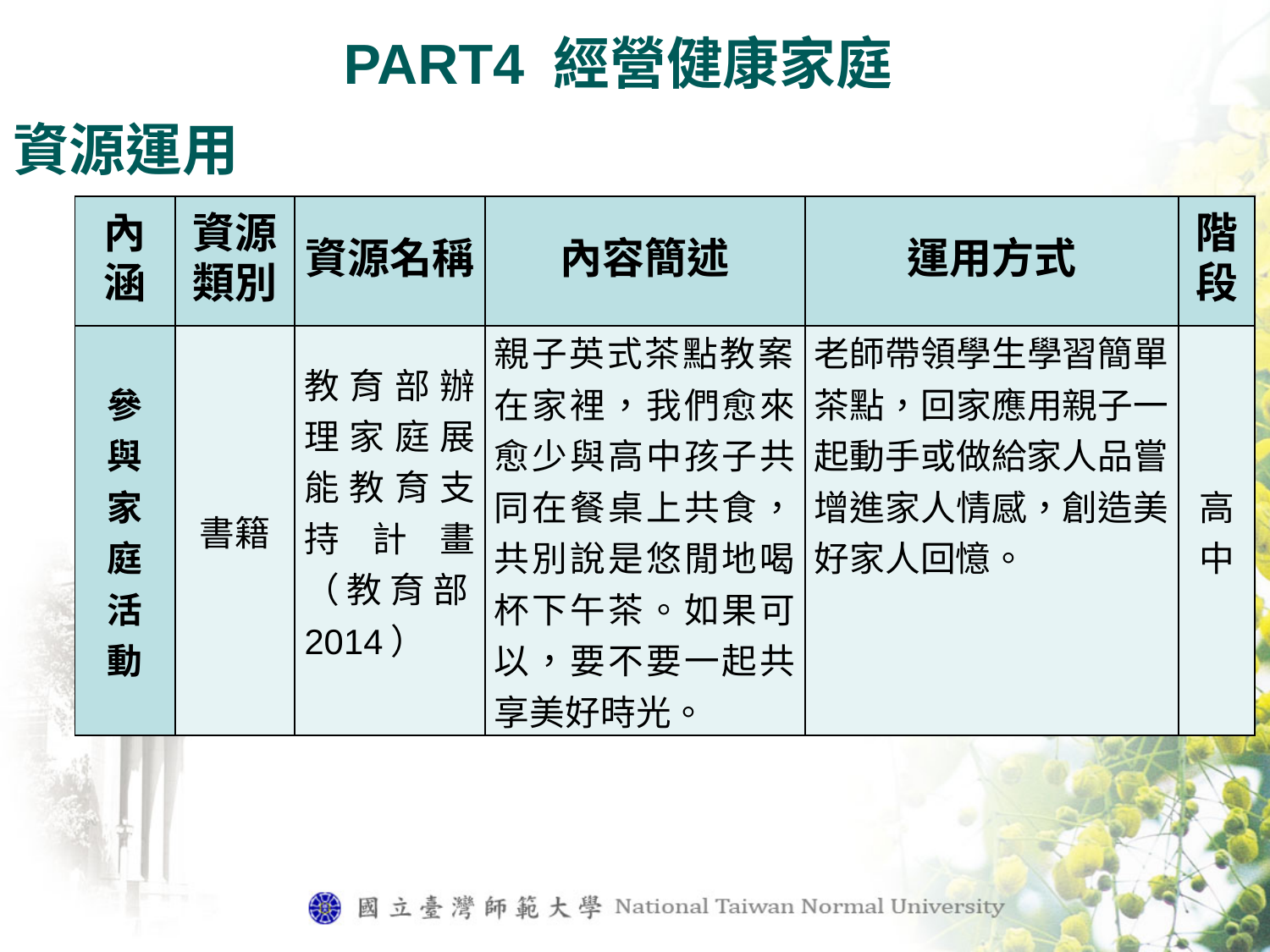

PART4 經營健康家庭
資源運用
| 內涵 | 資源類別 | 資源名稱 | 內容簡述 | 運用方式 | 階段 |
| --- | --- | --- | --- | --- | --- |
| 參 與 家 庭 活 動 | 書籍 | 教育部辦理家庭展能教育支持計畫（教育部，2014） | 親子英式茶點教案： 在家裡，我們愈來愈少與高中孩子共同在餐桌上共食，共別說是悠閒地喝杯下午茶。如果可以，要不要一起共享美好時光。 | 老師帶領學生學習簡單茶點，回家應用親子一起動手或做給家人品嘗，增進家人情感，創造美好家人回憶。 | 高中 |